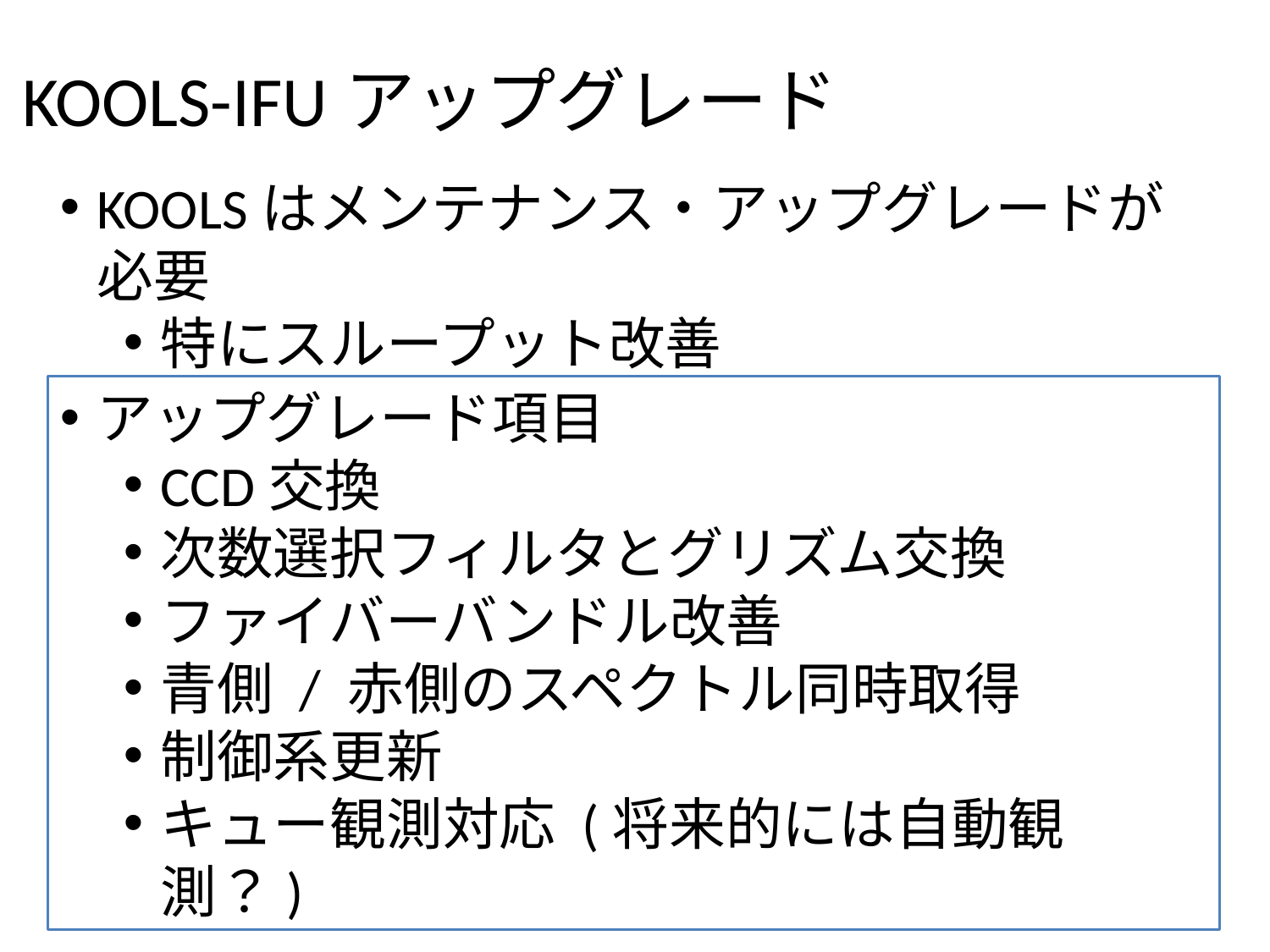

KOOLS-IFUアップグレード
KOOLSはメンテナンス・アップグレードが必要
特にスループット改善
アップグレード項目
CCD交換
次数選択フィルタとグリズム交換
ファイバーバンドル改善
青側 / 赤側のスペクトル同時取得
制御系更新
キュー観測対応 (将来的には自動観測？)